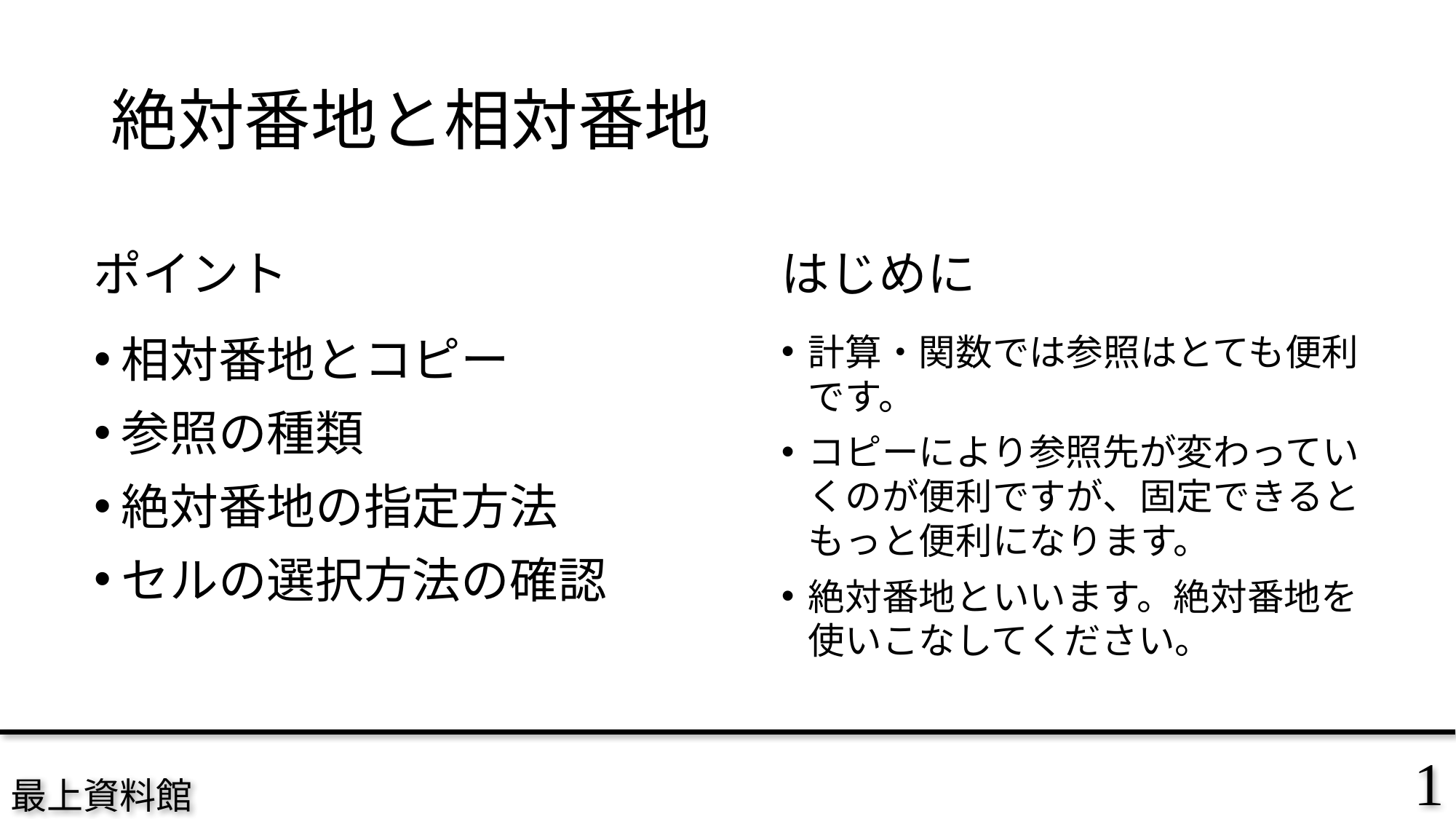

# 絶対番地と相対番地
はじめに
ポイント
相対番地とコピー
参照の種類
絶対番地の指定方法
セルの選択方法の確認
計算・関数では参照はとても便利です。
コピーにより参照先が変わっていくのが便利ですが、固定できるともっと便利になります。
絶対番地といいます。絶対番地を使いこなしてください。